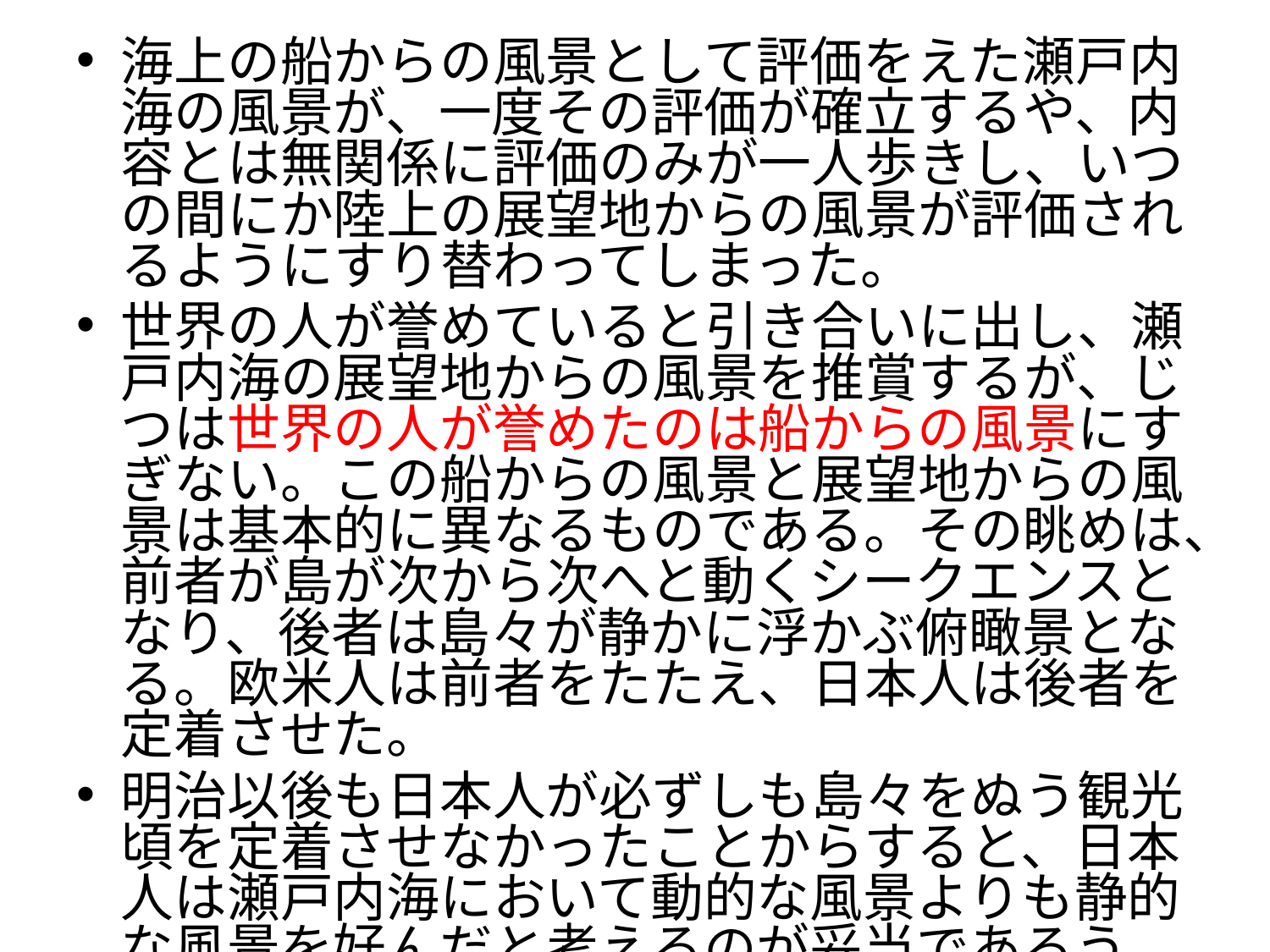

海上の船からの風景として評価をえた瀬戸内海の風景が、一度その評価が確立するや、内容とは無関係に評価のみが一人歩きし、いつの間にか陸上の展望地からの風景が評価されるようにすり替わってしまった。
世界の人が誉めていると引き合いに出し、瀬戸内海の展望地からの風景を推賞するが、じつは世界の人が誉めたのは船からの風景にすぎない。この船からの風景と展望地からの風景は基本的に異なるものである。その眺めは、前者が島が次から次へと動くシークエンスとなり、後者は島々が静かに浮かぶ俯瞰景となる。欧米人は前者をたたえ、日本人は後者を定着させた。
明治以後も日本人が必ずしも島々をぬう観光頃を定着させなかったことからすると、日本人は瀬戸内海において動的な風景よりも静的な風景を好んだと考えるのが妥当であろう。